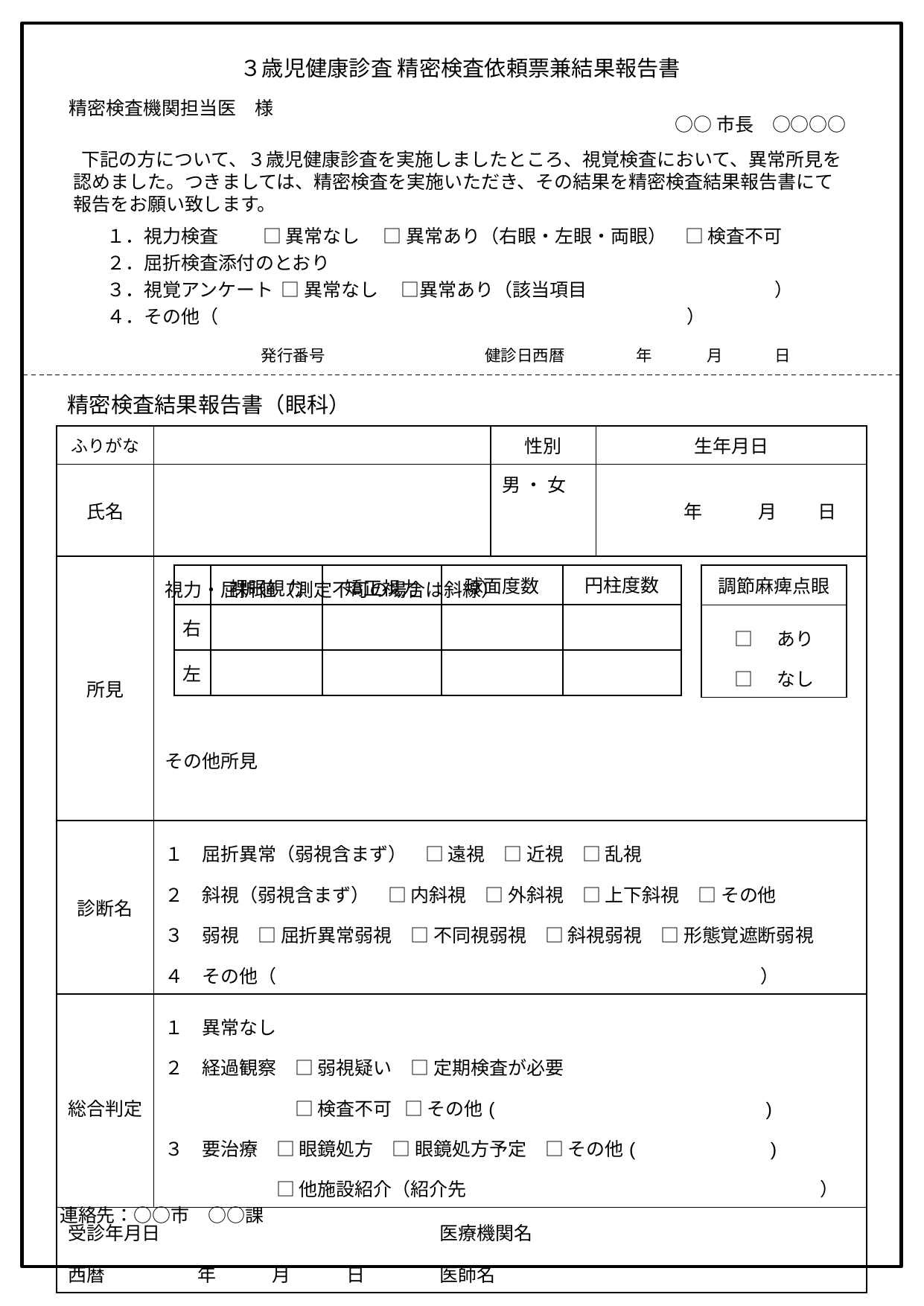

# ３歳児健康診査 精密検査依頼票兼結果報告書
精密検査機関担当医　様
○○市長　○○○○
 下記の方について、３歳児健康診査を実施しましたところ、視覚検査において、異常所見を認めました。つきましては、精密検査を実施いただき、その結果を精密検査結果報告書にて報告をお願い致します。
１．視力検査           □ 異常なし　 □ 異常あり（右眼・左眼・両眼）　□ 検査不可
２．屈折検査添付のとおり
３．視覚アンケート  □ 異常なし　 □異常あり（該当項目 　　　　                      　）
４．その他（　　　　　　　　　　　　　　　　　　　　 　　　　　）

発行番号　　　　　　　　　　健診日西暦　 　　 　年　　　  月　 　　日
精密検査結果報告書（眼科）
| ふりがな |  | 性別 | 生年月日 |
| --- | --- | --- | --- |
| 氏名 |  | 男 ・ 女 | 年　　　月　 　日 |
| 所見 | 視力・屈折値（測定不可の場合は斜線） その他所見 |  |  |
| 診断名 | １　屈折異常（弱視含まず）　□ 遠視　□ 近視　□ 乱視　　　 ２　斜視（弱視含まず）　□ 内斜視　□ 外斜視　□ 上下斜視　□ その他 ３　弱視　□ 屈折異常弱視　□ 不同視弱視　□ 斜視弱視　□ 形態覚遮断弱視　 ４　その他（　　　　　　　　　　　　　　　　　　　　　　　　　　） |  |  |
| 総合判定 | １　異常なし　 ２　経過観察　□ 弱視疑い　□ 定期検査が必要　 　　　　　　　□ 検査不可 □ その他( 　　　　　　　　　　　　 ) ３　要治療　□ 眼鏡処方　□ 眼鏡処方予定　□ その他( 　　　 ) 　　　　　　□ 他施設紹介（紹介先　　　　　　　　　　　　　　　　　　　） |  |  |
| 受診年月日　　　　　　　　　　　　　　　医療機関名 西暦　　　　　年　　　月　　　日　　　　医師名 |  |  |  |
|  | 裸眼視力 | 矯正視力 | 球面度数 | 円柱度数 |
| --- | --- | --- | --- | --- |
| 右 |  |  |  |  |
| 左 |  |  |  |  |
| 調節麻痺点眼 |
| --- |
| □　あり □　なし |
連絡先：○○市　○○課